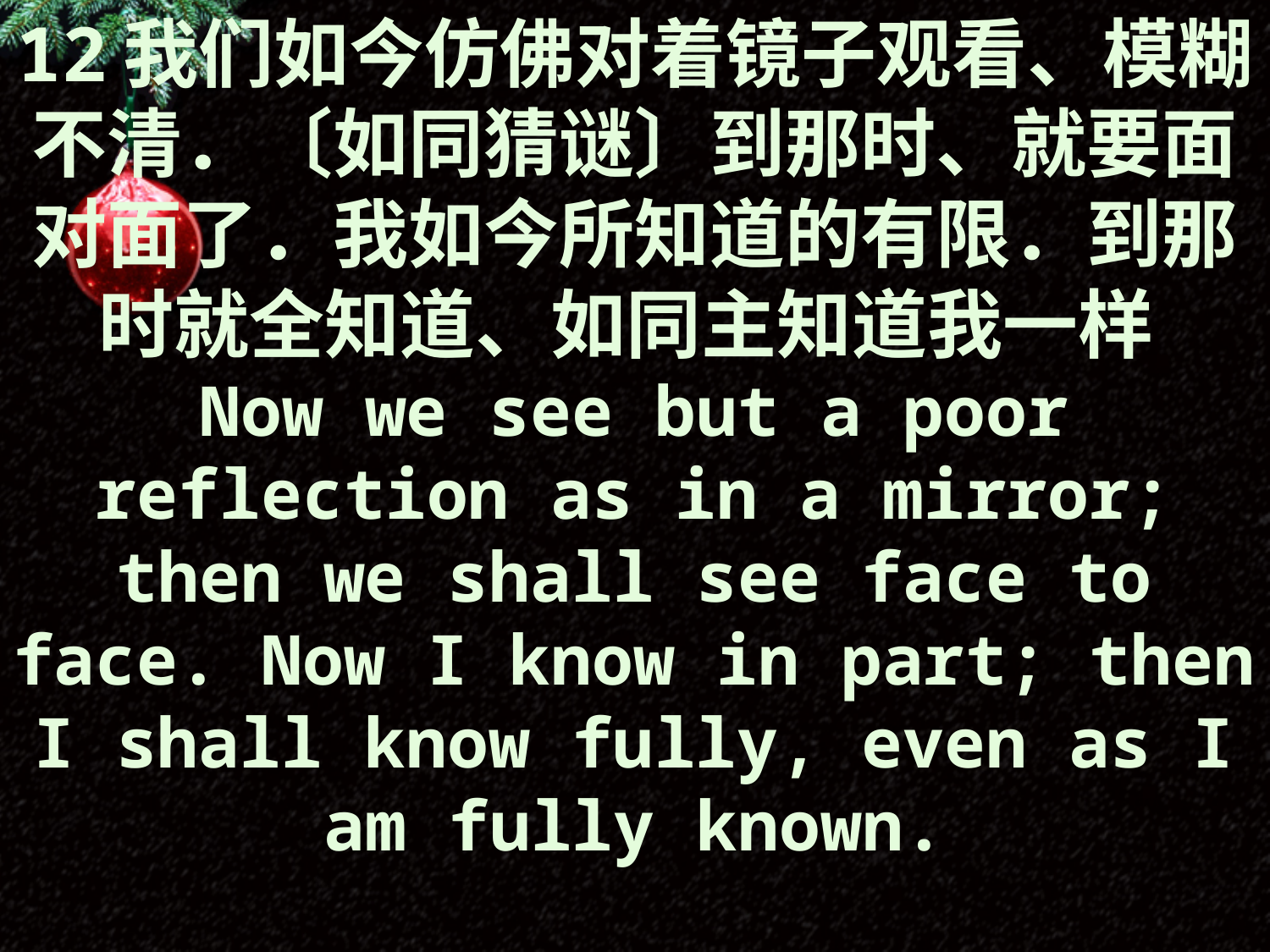

12我们如今仿佛对着镜子观看、模糊不清．〔如同猜谜〕到那时、就要面对面了．我如今所知道的有限．到那时就全知道、如同主知道我一样
Now we see but a poor reflection as in a mirror; then we shall see face to face. Now I know in part; then I shall know fully, even as I am fully known.